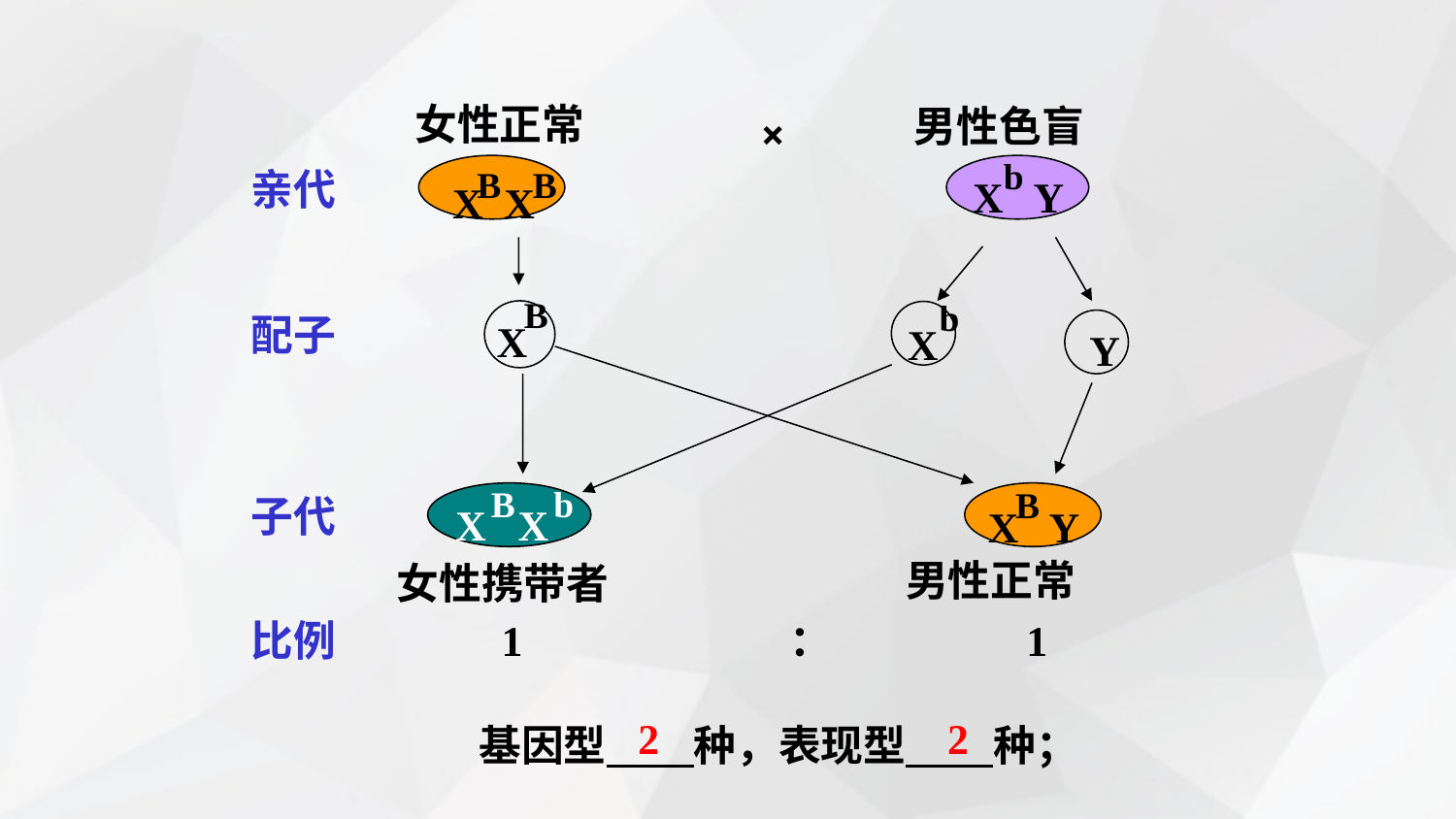

女性正常
男性色盲
×
b

X   Y

B
B

X  X

亲代

B

X
b

X

配子

Y

B
b
X   X

B

X   Y
子代

男性正常
女性携带者
比例
1                        ：                   1
2
2
基因型         种，表现型         种；